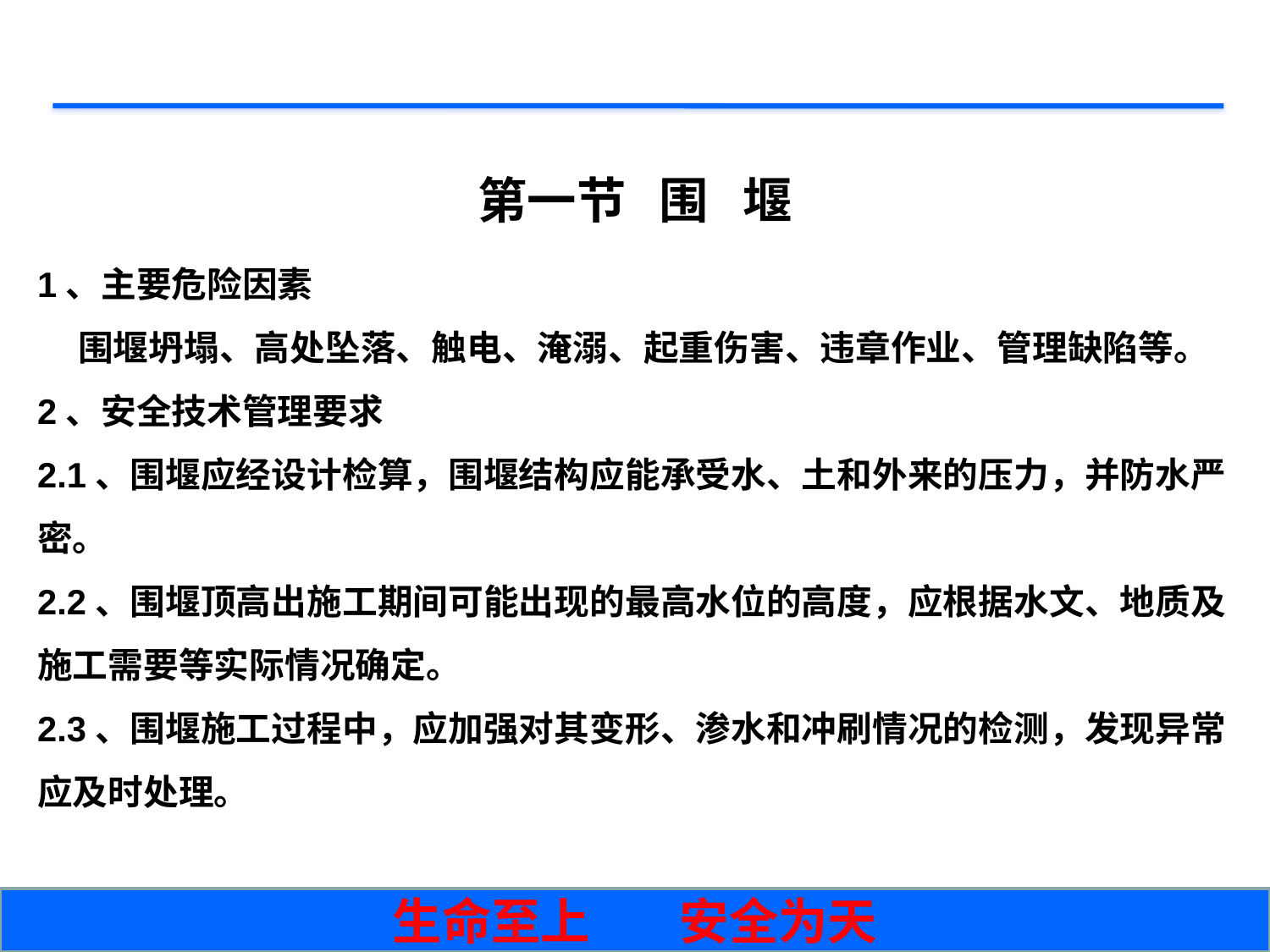

第一节   围   堰
1、主要危险因素
    围堰坍塌、高处坠落、触电、淹溺、起重伤害、违章作业、管理缺陷等。
2、安全技术管理要求
2.1、围堰应经设计检算，围堰结构应能承受水、土和外来的压力，并防水严密。
2.2、围堰顶高出施工期间可能出现的最高水位的高度，应根据水文、地质及施工需要等实际情况确定。
2.3、围堰施工过程中，应加强对其变形、渗水和冲刷情况的检测，发现异常应及时处理。